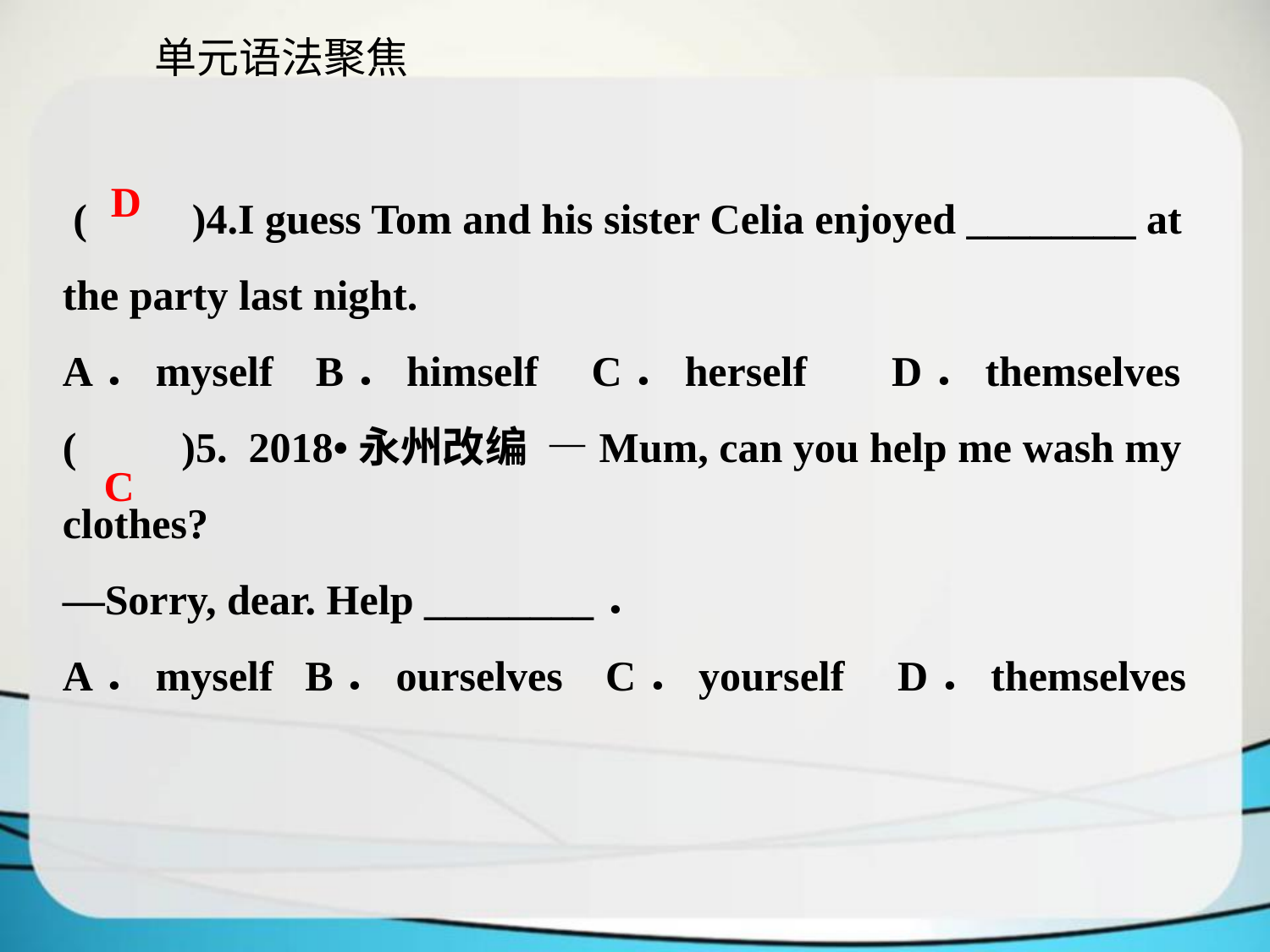

单元语法聚焦
 (　　)4.I guess Tom and his sister Celia enjoyed ________ at the party last night.
A．myself    B．himself     C．herself        D．themselves
(　　)5.  2018•永州改编  —Mum, can you help me wash my clothes?
—Sorry, dear. Help ________．
A．myself   B．ourselves    C．yourself     D．themselves
D
C